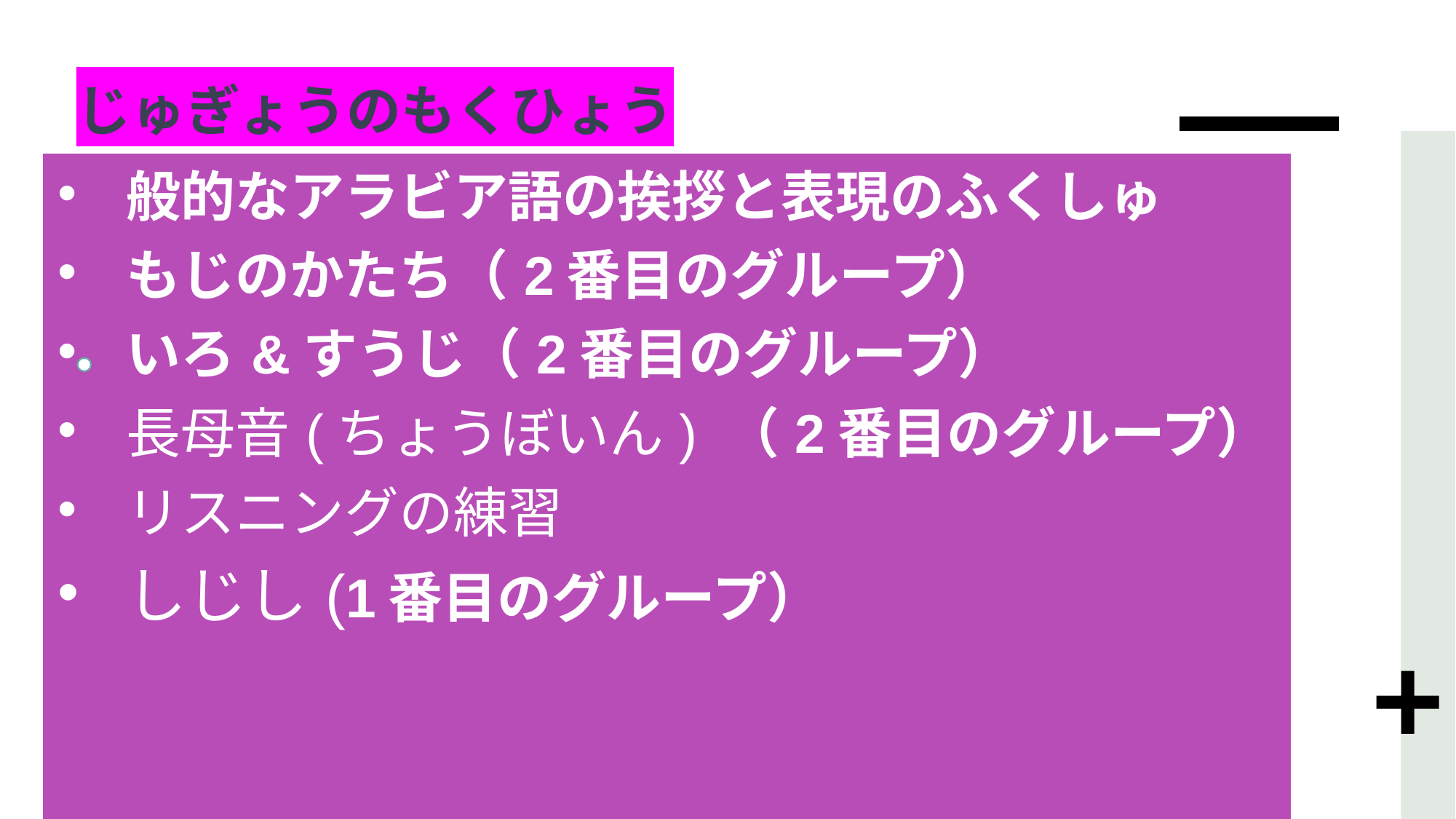

# じゅぎょうのもくひょう
| 般的なアラビア語の挨拶と表現のふくしゅ もじのかたち（2番目のグループ） いろ&すうじ（2番目のグループ） 長母音(ちょうぼいん) （2番目のグループ） リスニングの練習 しじし(1番目のグループ） |
| --- |